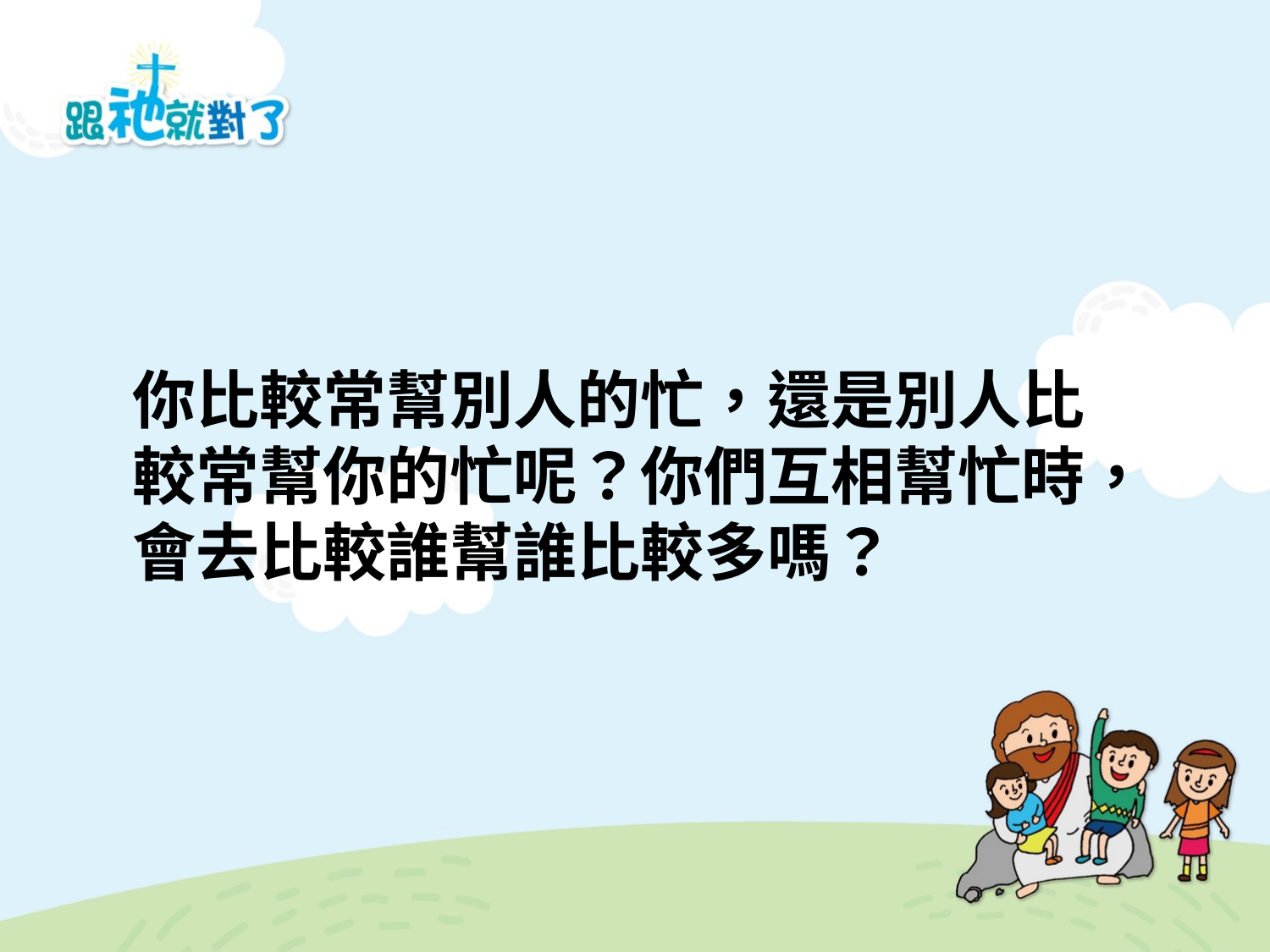

你比較常幫別人的忙，還是別人比較常幫你的忙呢？你們互相幫忙時，會去比較誰幫誰比較多嗎？